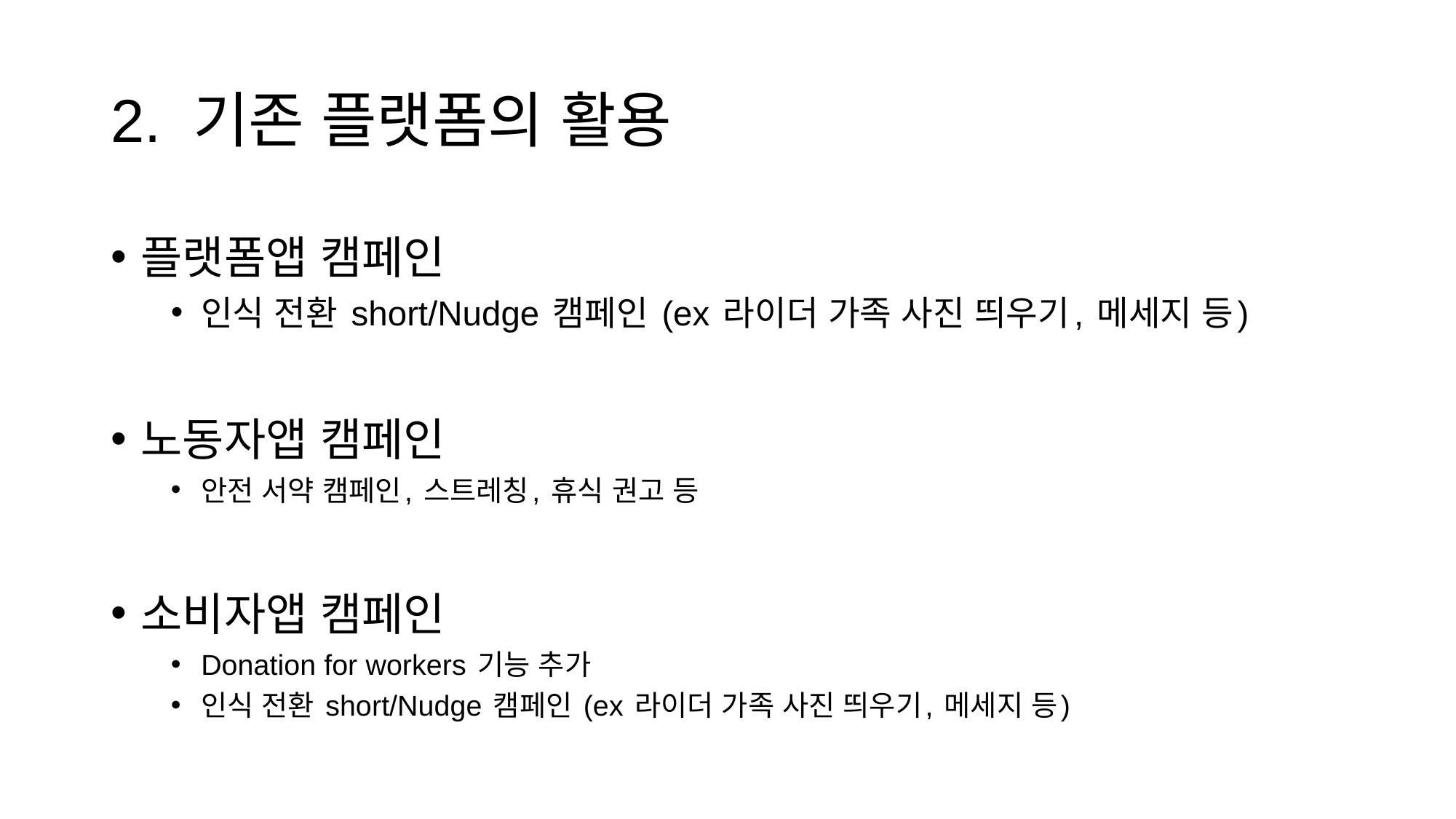

# 2. 기존 플랫폼의 활용
플랫폼앱 캠페인
인식 전환 short/Nudge 캠페인 (ex 라이더 가족 사진 띄우기, 메세지 등)

노동자앱 캠페인
안전 서약 캠페인, 스트레칭, 휴식 권고 등

소비자앱 캠페인
Donation for workers 기능 추가
인식 전환 short/Nudge 캠페인 (ex 라이더 가족 사진 띄우기, 메세지 등)